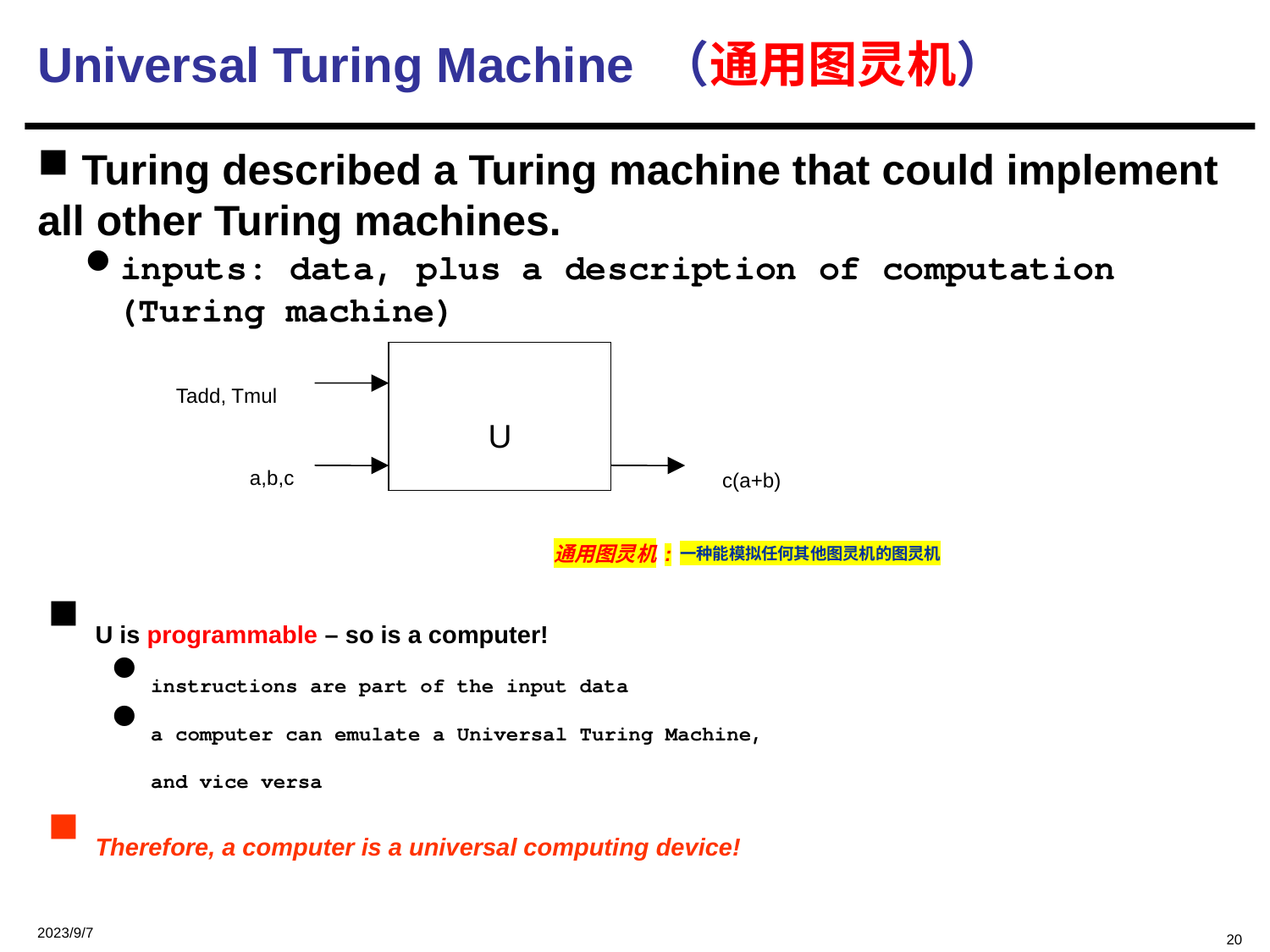

# Universal Turing Machine （通用图灵机）
 Turing described a Turing machine that could implement all other Turing machines.
inputs: data, plus a description of computation (Turing machine)

U
Tadd, Tmul

a,b,c
c(a+b)

通用图灵机:一种能模拟任何其他图灵机的图灵机

U is programmable – so is a computer!
instructions are part of the input data
a computer can emulate a Universal Turing Machine,
and vice versa
Therefore, a computer is a universal computing device!
2023/9/7
20